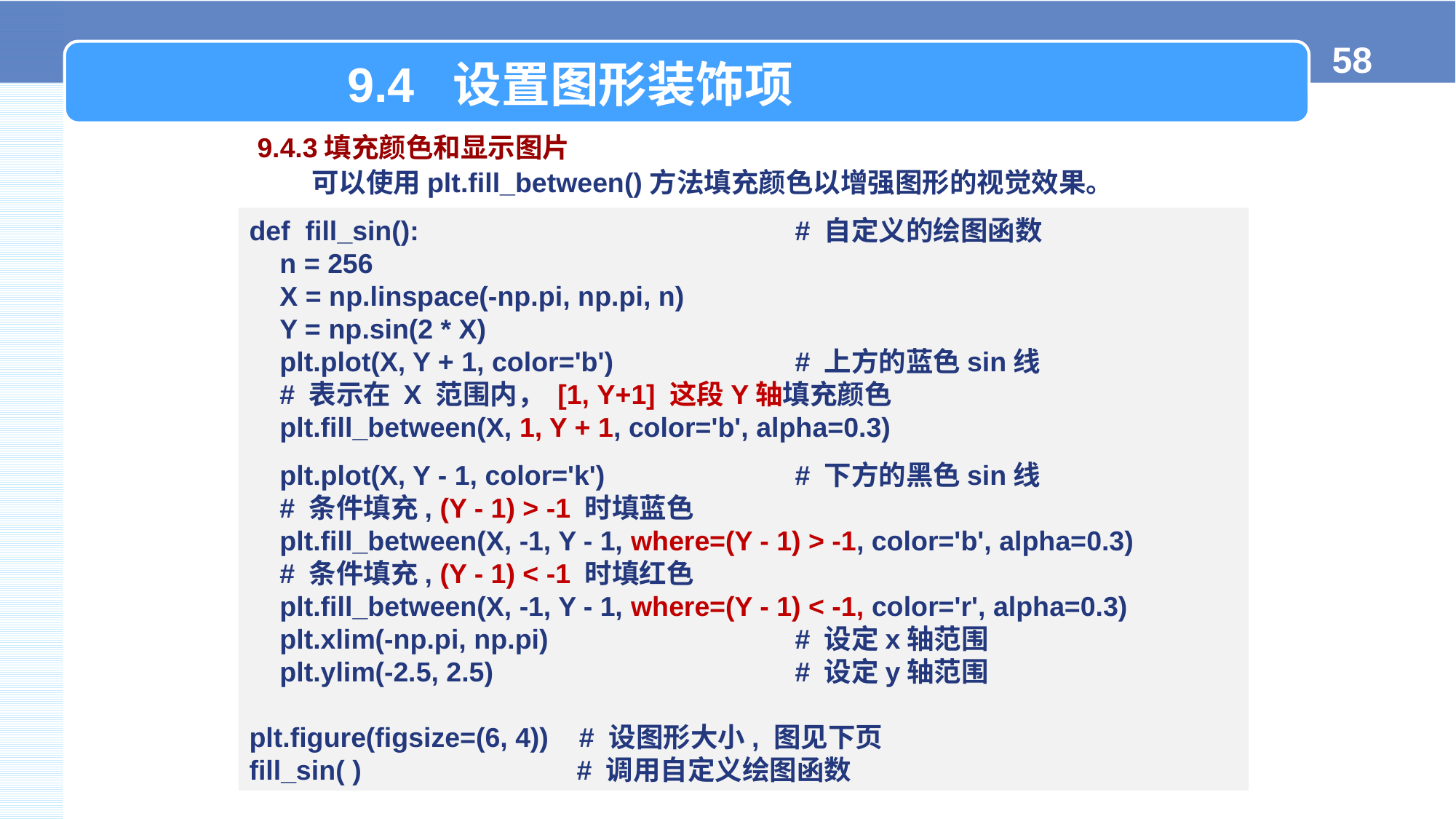

9.4  设置图形装饰项
9.4.3填充颜色和显示图片
可以使用plt.fill_between()方法填充颜色以增强图形的视觉效果。
def  fill_sin():             			# 自定义的绘图函数
    n = 256
    X = np.linspace(-np.pi, np.pi, n)
    Y = np.sin(2 * X)
    plt.plot(X, Y + 1, color='b')  		# 上方的蓝色sin线
    # 表示在 X 范围内， [1, Y+1] 这段Y轴填充颜色
    plt.fill_between(X, 1, Y + 1, color='b', alpha=0.3)
    plt.plot(X, Y - 1, color='k')  		# 下方的黑色sin线
    # 条件填充, (Y - 1) > -1 时填蓝色
    plt.fill_between(X, -1, Y - 1, where=(Y - 1) > -1, color='b', alpha=0.3)
    # 条件填充, (Y - 1) < -1 时填红色
    plt.fill_between(X, -1, Y - 1, where=(Y - 1) < -1, color='r', alpha=0.3)
    plt.xlim(-np.pi, np.pi)     		# 设定x轴范围
    plt.ylim(-2.5, 2.5)         			# 设定y轴范围

plt.figure(figsize=(6, 4))    # 设图形大小, 图见下页
fill_sin( )                     	# 调用自定义绘图函数